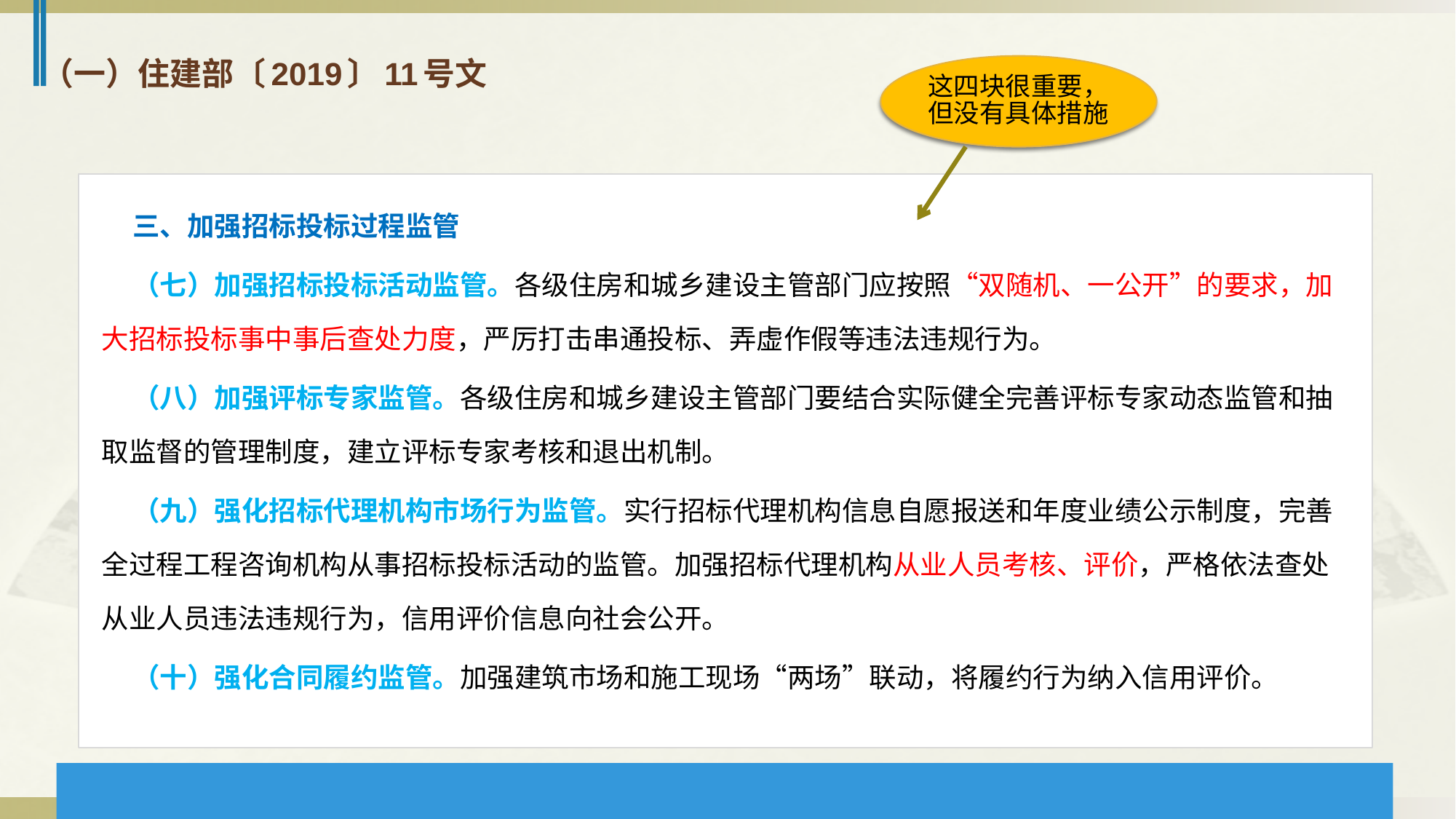

（一）住建部〔2019〕11号文

这四块很重要，但没有具体措施

    三、加强招标投标过程监管
    （七）加强招标投标活动监管。各级住房和城乡建设主管部门应按照“双随机、一公开”的要求，加大招标投标事中事后查处力度，严厉打击串通投标、弄虚作假等违法违规行为。
    （八）加强评标专家监管。各级住房和城乡建设主管部门要结合实际健全完善评标专家动态监管和抽取监督的管理制度，建立评标专家考核和退出机制。
    （九）强化招标代理机构市场行为监管。实行招标代理机构信息自愿报送和年度业绩公示制度，完善全过程工程咨询机构从事招标投标活动的监管。加强招标代理机构从业人员考核、评价，严格依法查处从业人员违法违规行为，信用评价信息向社会公开。
    （十）强化合同履约监管。加强建筑市场和施工现场“两场”联动，将履约行为纳入信用评价。